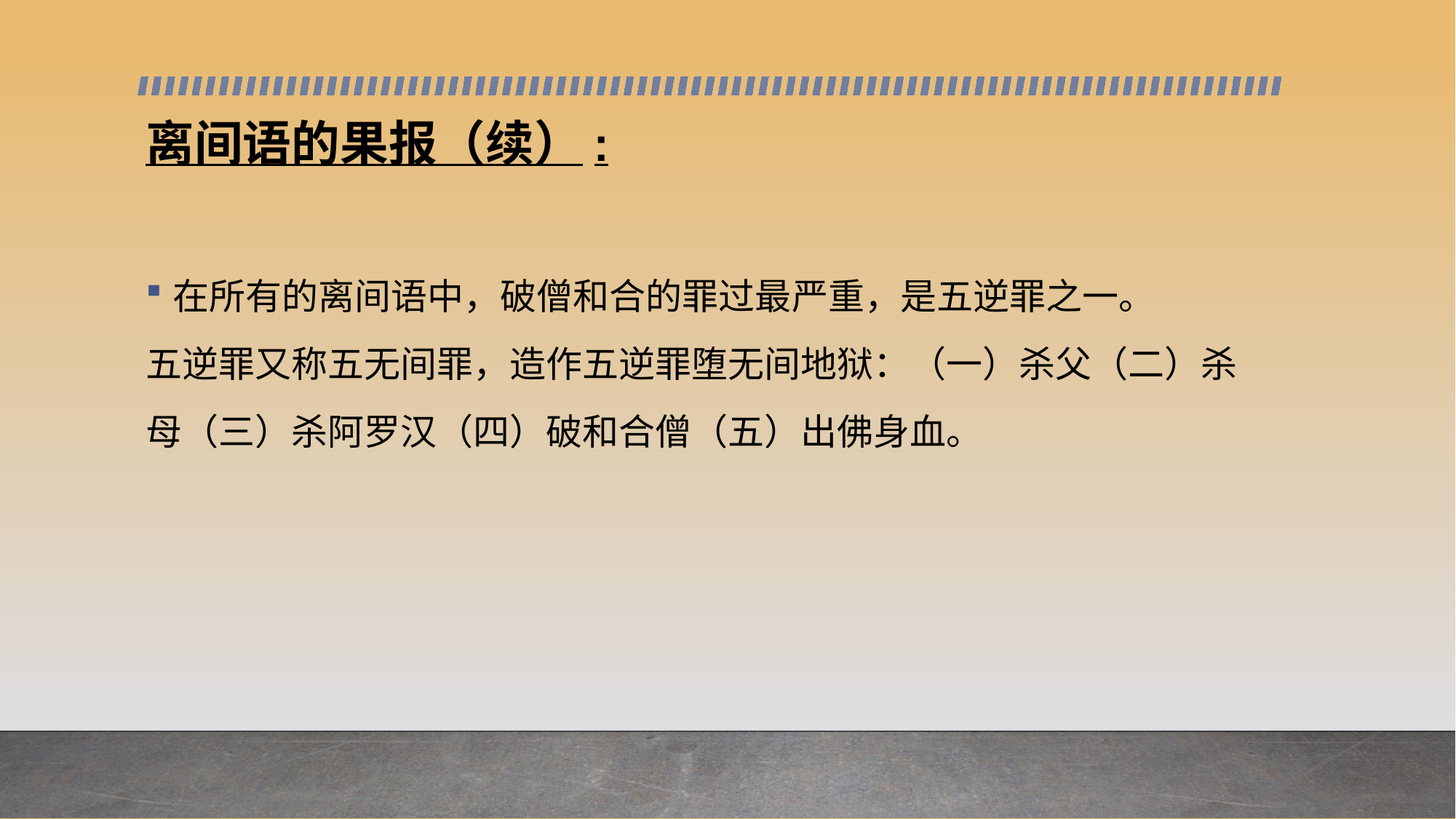

离间语的果报（续）:
在所有的离间语中，破僧和合的罪过最严重，是五逆罪之一。
五逆罪又称五无间罪，造作五逆罪堕无间地狱：（一）杀父（二）杀
母（三）杀阿罗汉（四）破和合僧（五）出佛身血。